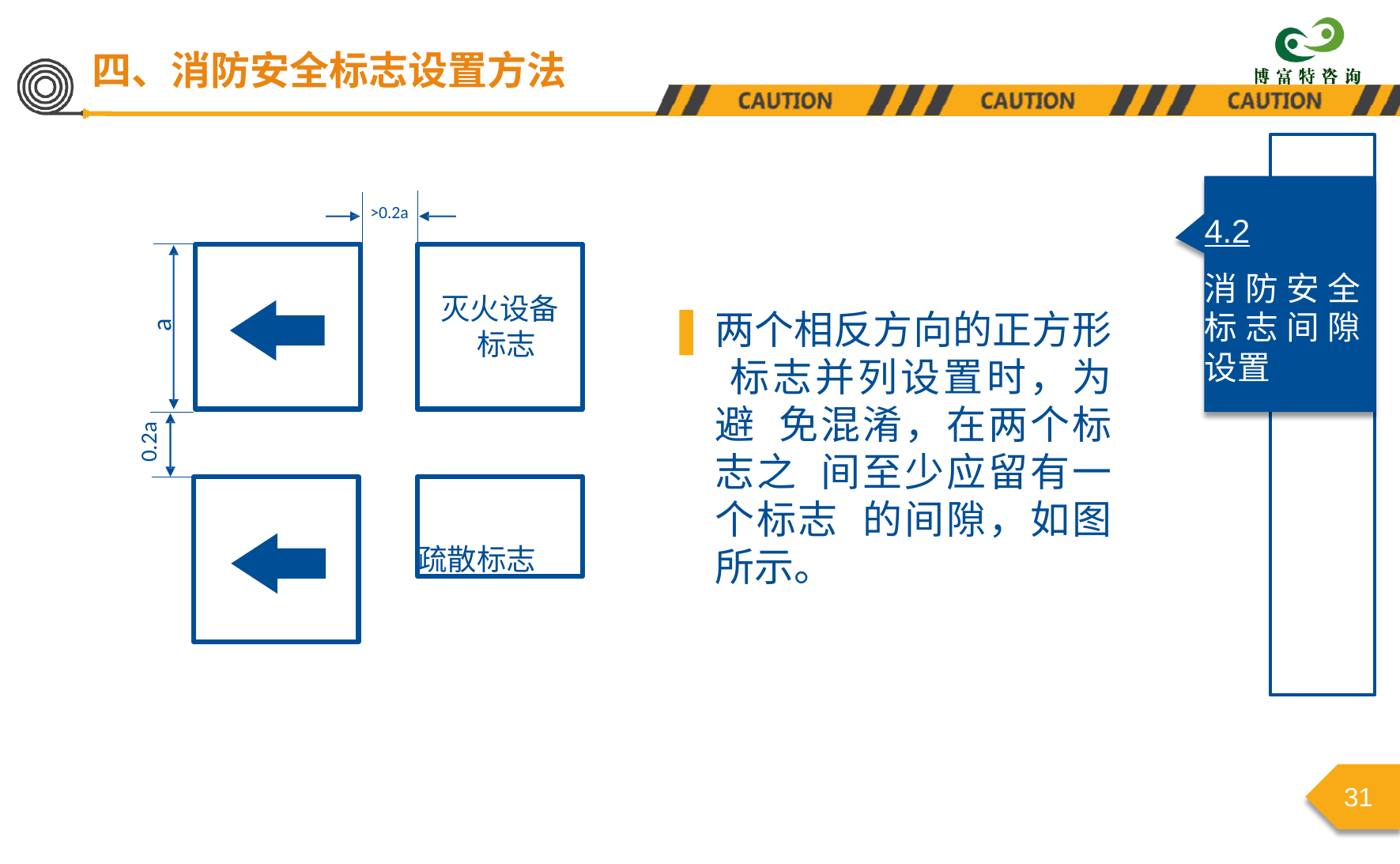

四、消防安全标志设置方法

4.2
消防安全  标志间隙  设置

>0.2a

灭火设备  标志

两个相反方向的正方形  标志并列设置时，为避  免混淆，在两个标志之  间至少应留有一个标志  的间隙，如图所示。

a

0.2a

疏散标志

31